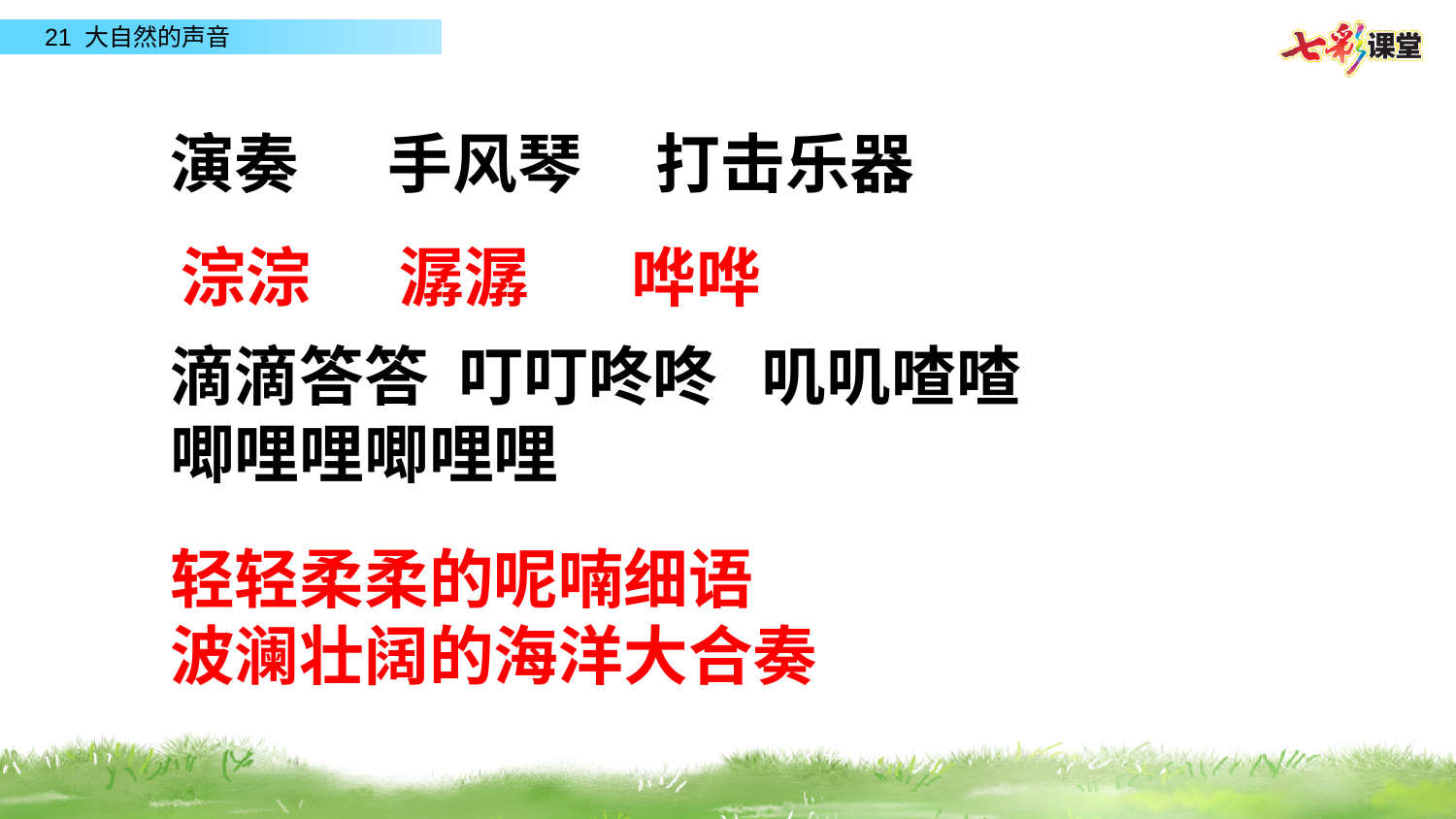

演奏      手风琴     打击乐器
淙淙      潺潺       哗哗
滴滴答答  叮叮咚咚   叽叽喳喳
唧哩哩唧哩哩

轻轻柔柔的呢喃细语
波澜壮阔的海洋大合奏